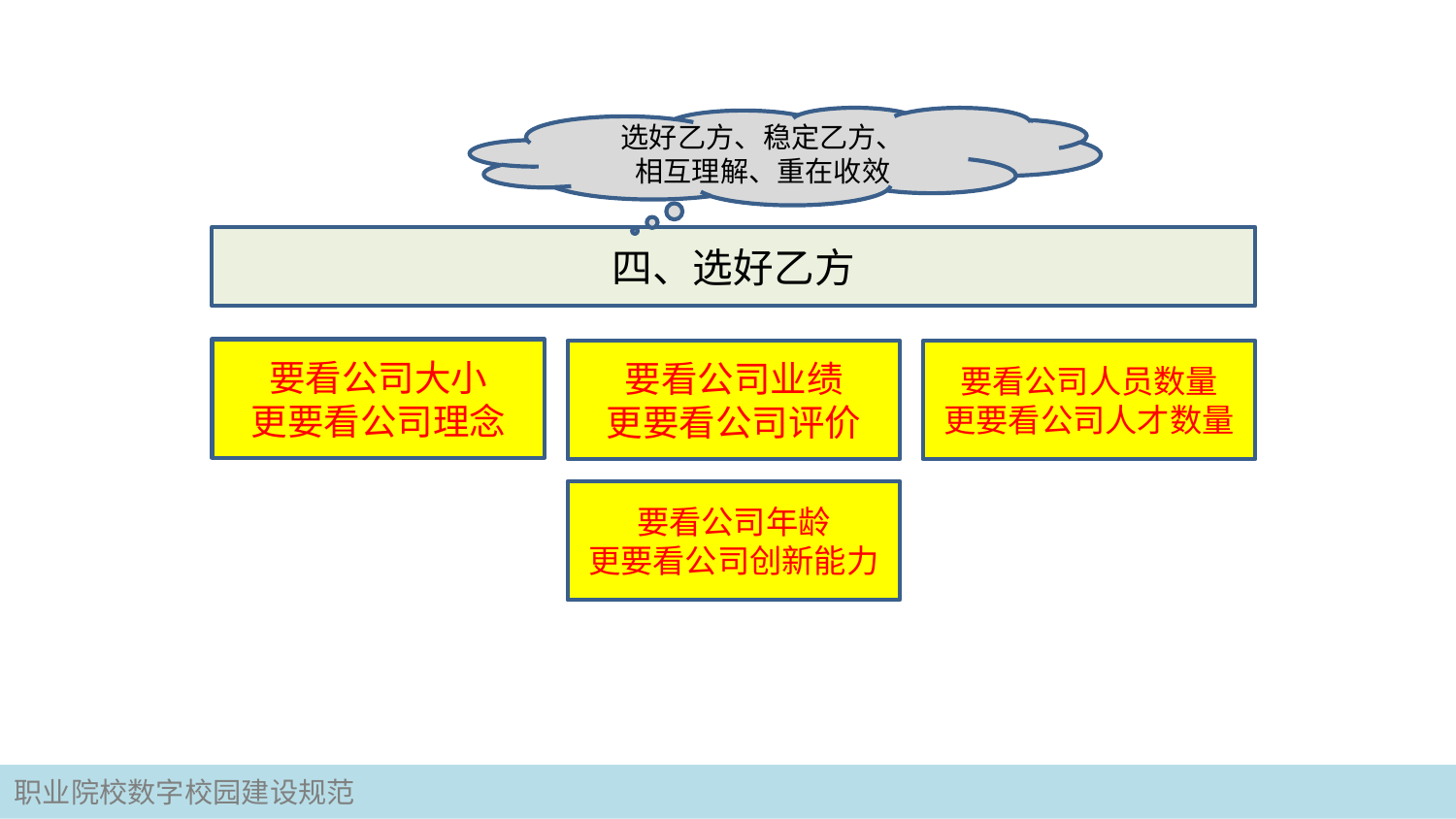

选好乙方、稳定乙方、
相互理解、重在收效
四、选好乙方
要看公司大小
更要看公司理念
要看公司业绩
更要看公司评价
要看公司人员数量
更要看公司人才数量
要看公司年龄
更要看公司创新能力
职业院校数字校园建设规范